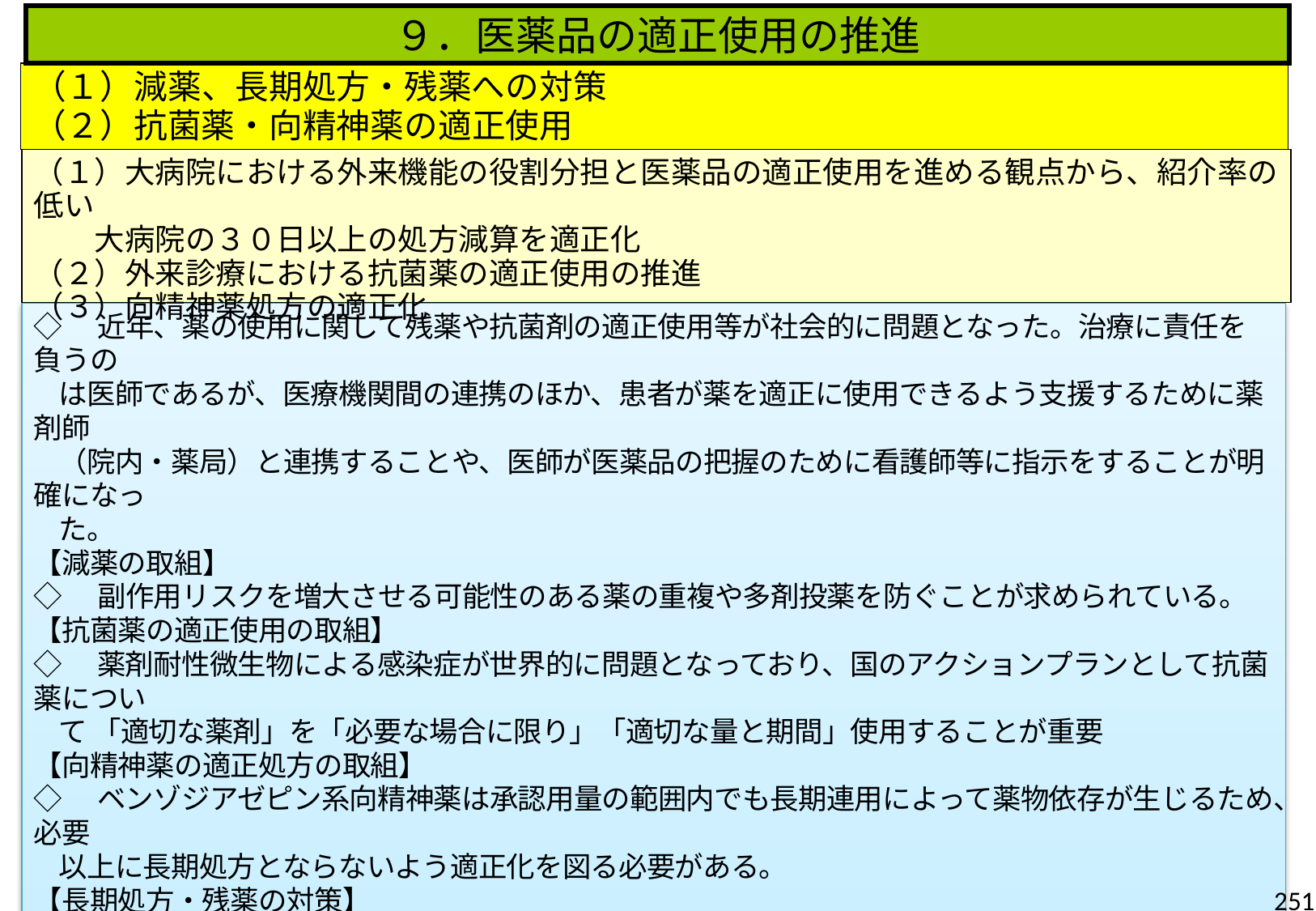

９．医薬品の適正使用の推進
（１）減薬、長期処方・残薬への対策
（２）抗菌薬・向精神薬の適正使用
（１）大病院における外来機能の役割分担と医薬品の適正使用を進める観点から、紹介率の低い
　　大病院の３０日以上の処方減算を適正化
（２）外来診療における抗菌薬の適正使用の推進
（３）向精神薬処方の適正化
◇　近年、薬の使用に関して残薬や抗菌剤の適正使用等が社会的に問題となった。治療に責任を負うの
   は医師であるが、医療機関間の連携のほか、患者が薬を適正に使用できるよう支援するために薬剤師
   （院内・薬局）と連携することや、医師が医薬品の把握のために看護師等に指示をすることが明確になっ
   た。
【減薬の取組】
◇　副作用リスクを増大させる可能性のある薬の重複や多剤投薬を防ぐことが求められている。
【抗菌薬の適正使用の取組】
◇　薬剤耐性微生物による感染症が世界的に問題となっており、国のアクションプランとして抗菌薬につい
   て 「適切な薬剤」を「必要な場合に限り」「適切な量と期間」使用することが重要
【向精神薬の適正処方の取組】
◇　ベンゾジアゼピン系向精神薬は承認用量の範囲内でも長期連用によって薬物依存が生じるため、必要
   以上に長期処方とならないよう適正化を図る必要がある。
【長期処方・残薬の対策】
◇　前回改定で、３０日を超える長期の投薬については、予見することができる必要期間に従った投与量が
   適切に処方されるよう取扱いの明確化が行われた。医師が患者の病態を定期的に診察することは重要
   な医療行為であるが、長期処方をする場合に患者の服薬状況が把握できなくなる恐れがある等のことか
   ら、大病院における投与期間３０日以上の投薬についての適正化を進めた。
251